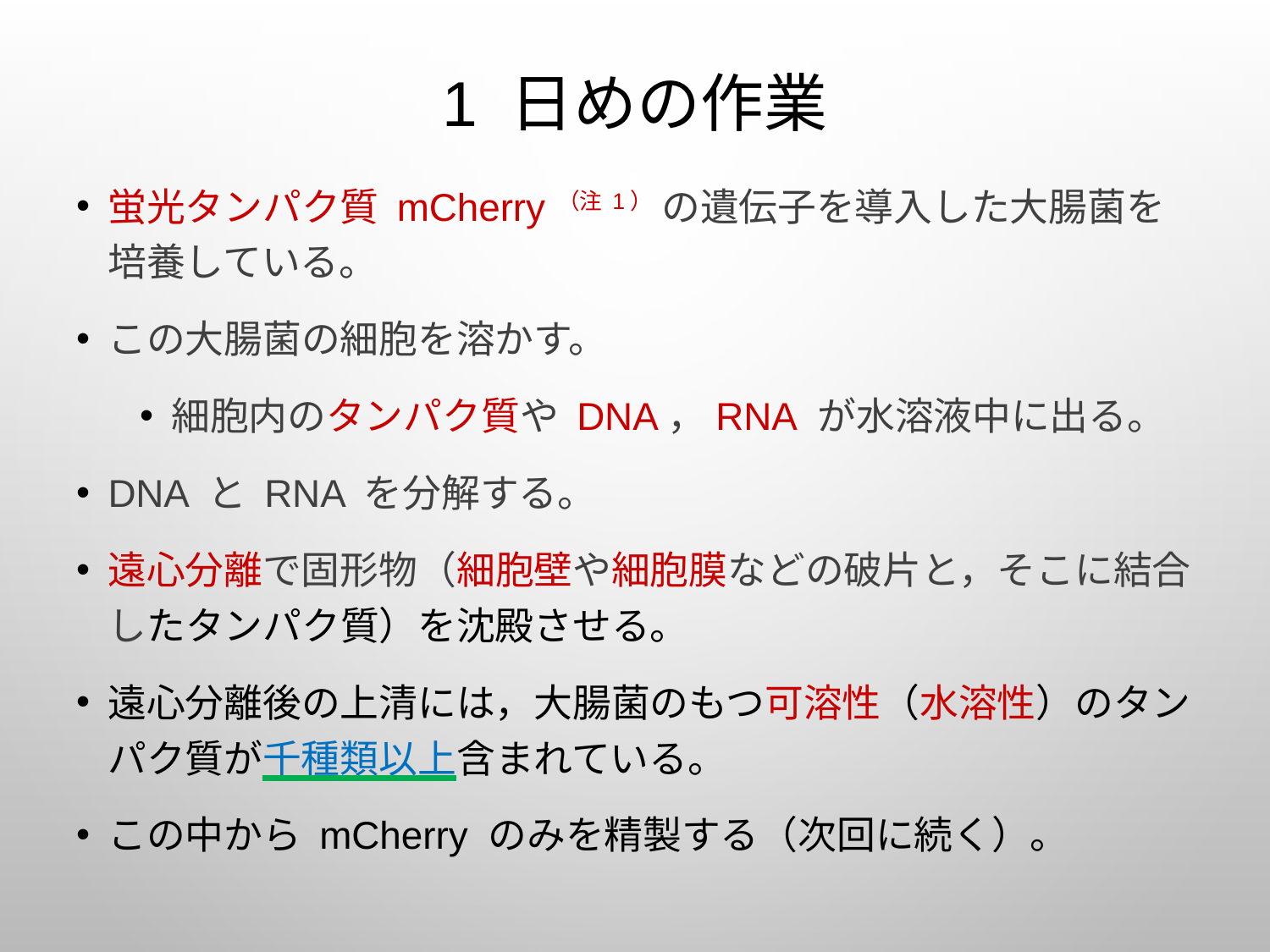

# 1 日めの作業
蛍光タンパク質 mCherry （注 1） の遺伝子を導入した大腸菌を培養している。
この大腸菌の細胞を溶かす。
細胞内のタンパク質や DNA，RNA が水溶液中に出る。
DNA と RNA を分解する。
遠心分離で固形物（細胞壁や細胞膜などの破片と，そこに結合したタンパク質）を沈殿させる。
遠心分離後の上清には，大腸菌のもつ可溶性（水溶性）のタンパク質が千種類以上含まれている。
この中から mCherry のみを精製する（次回に続く）。